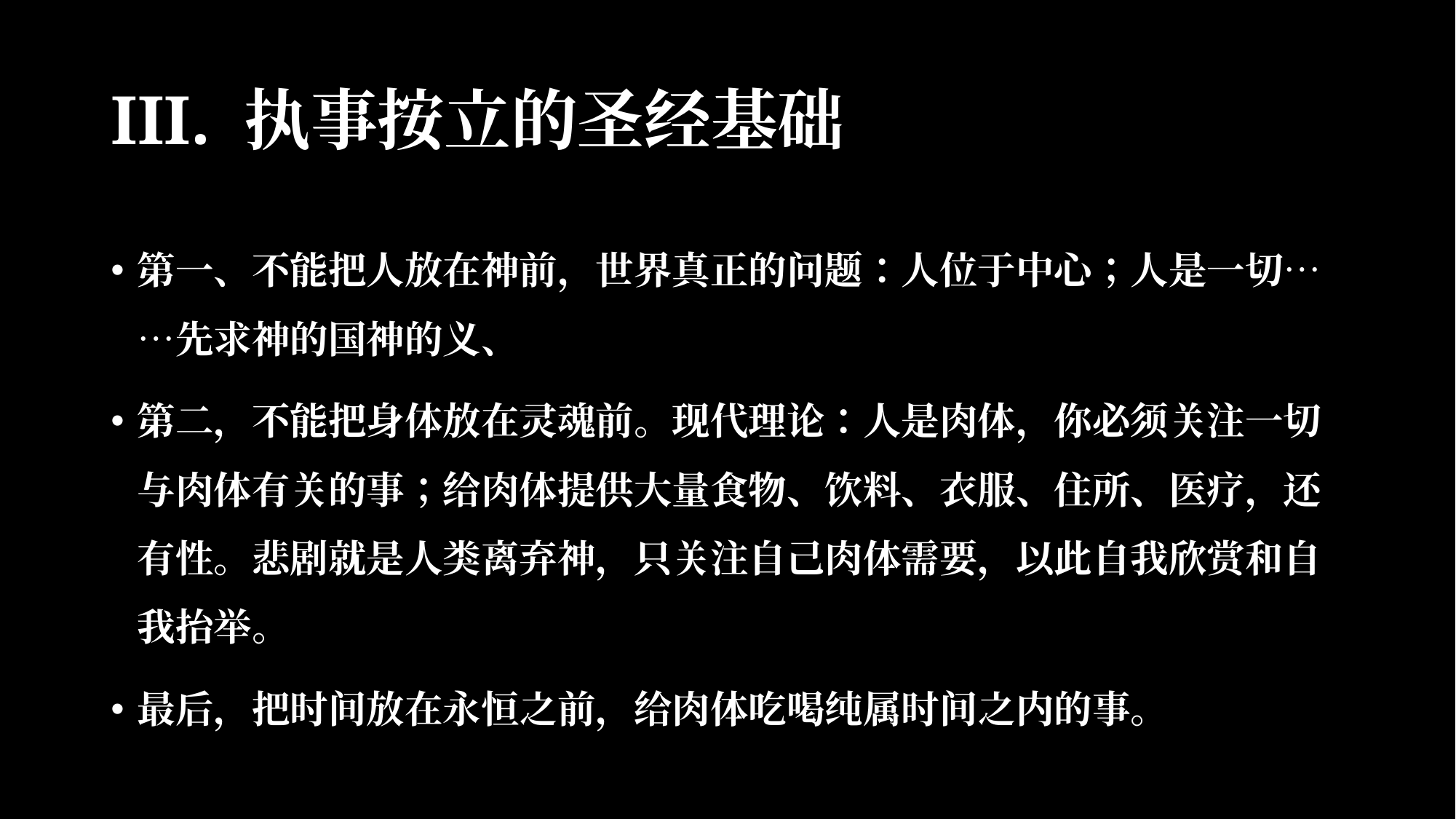

# III. 执事按立的圣经基础
第一、不能把人放在神前，世界真正的问题：人位于中心；人是一切……先求神的国神的义、
第二，不能把身体放在灵魂前。现代理论：人是肉体，你必须关注一切与肉体有关的事；给肉体提供大量食物、饮料、衣服、住所、医疗，还有性。悲剧就是人类离弃神，只关注自己肉体需要，以此自我欣赏和自我抬举。
最后，把时间放在永恒之前，给肉体吃喝纯属时间之内的事。